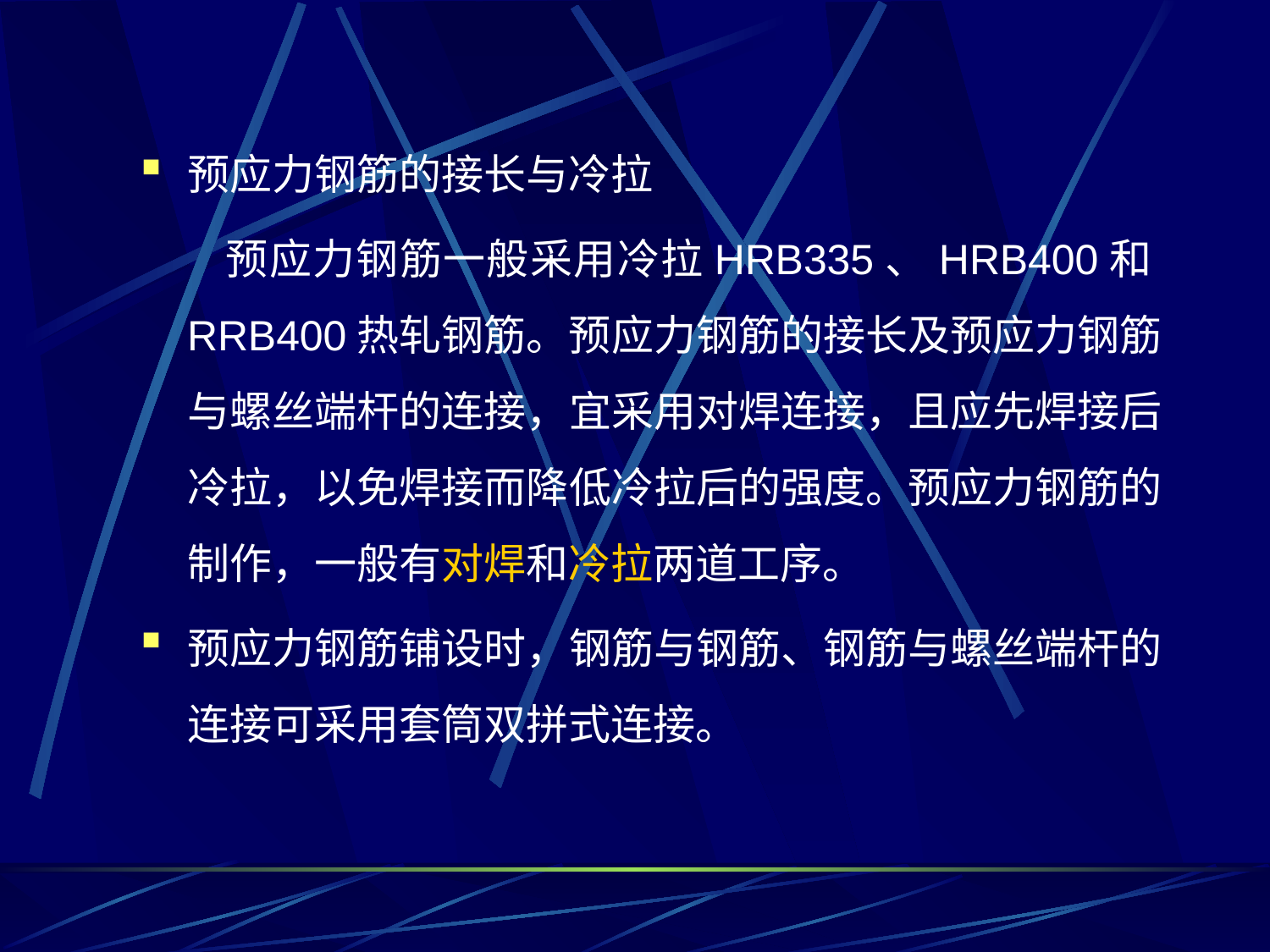

预应力钢筋的接长与冷拉
       预应力钢筋一般采用冷拉HRB335、HRB400和RRB400热轧钢筋。预应力钢筋的接长及预应力钢筋与螺丝端杆的连接，宜采用对焊连接，且应先焊接后冷拉，以免焊接而降低冷拉后的强度。预应力钢筋的制作，一般有对焊和冷拉两道工序。
预应力钢筋铺设时，钢筋与钢筋、钢筋与螺丝端杆的连接可采用套筒双拼式连接。